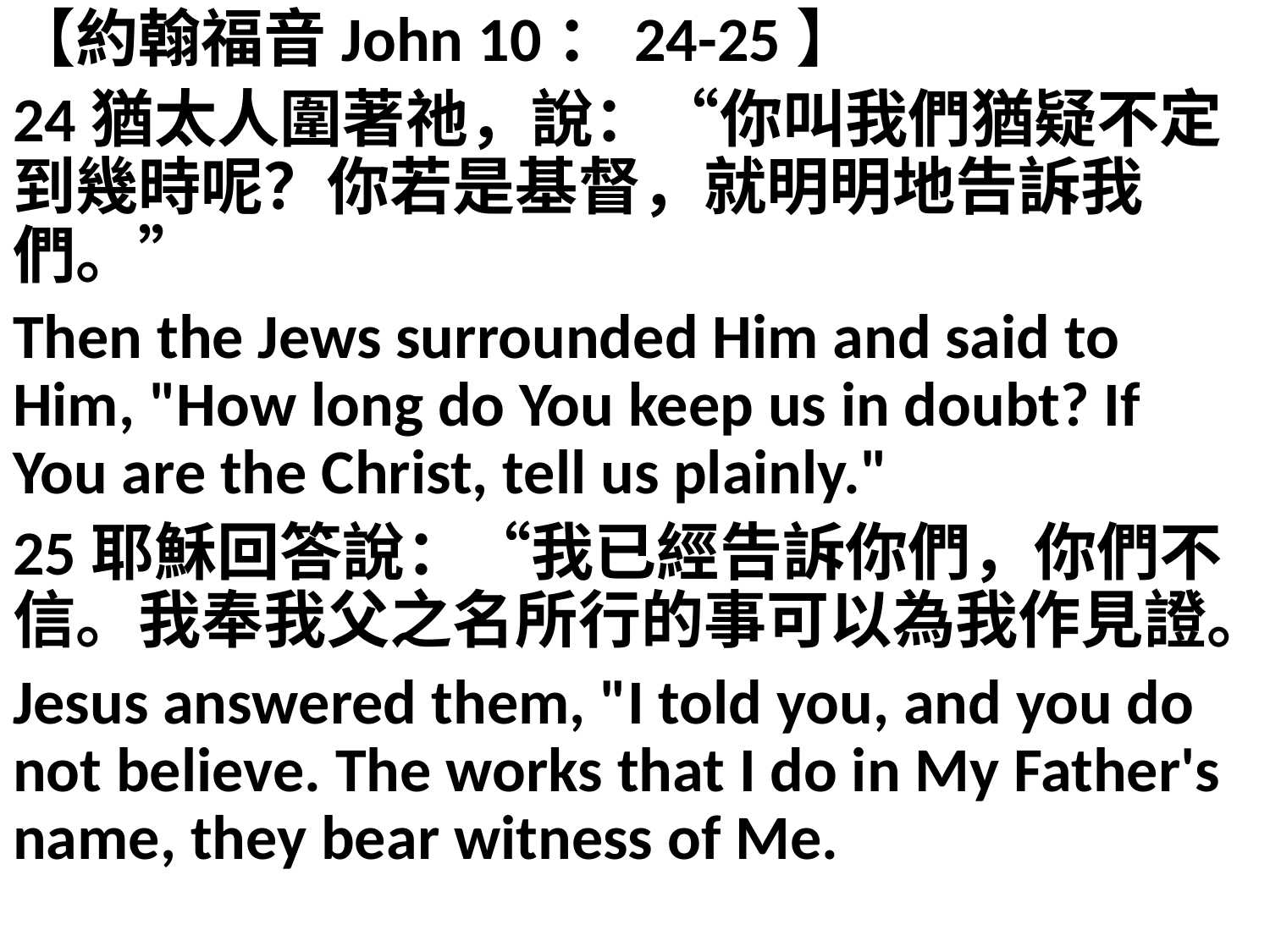

【約翰福音John 10：24-25】
24猶太人圍著祂，說：“你叫我們猶疑不定到幾時呢？你若是基督，就明明地告訴我們。”
Then the Jews surrounded Him and said to Him, "How long do You keep us in doubt? If You are the Christ, tell us plainly."
25耶穌回答說：“我已經告訴你們，你們不信。我奉我父之名所行的事可以為我作見證。
Jesus answered them, "I told you, and you do not believe. The works that I do in My Father's name, they bear witness of Me.